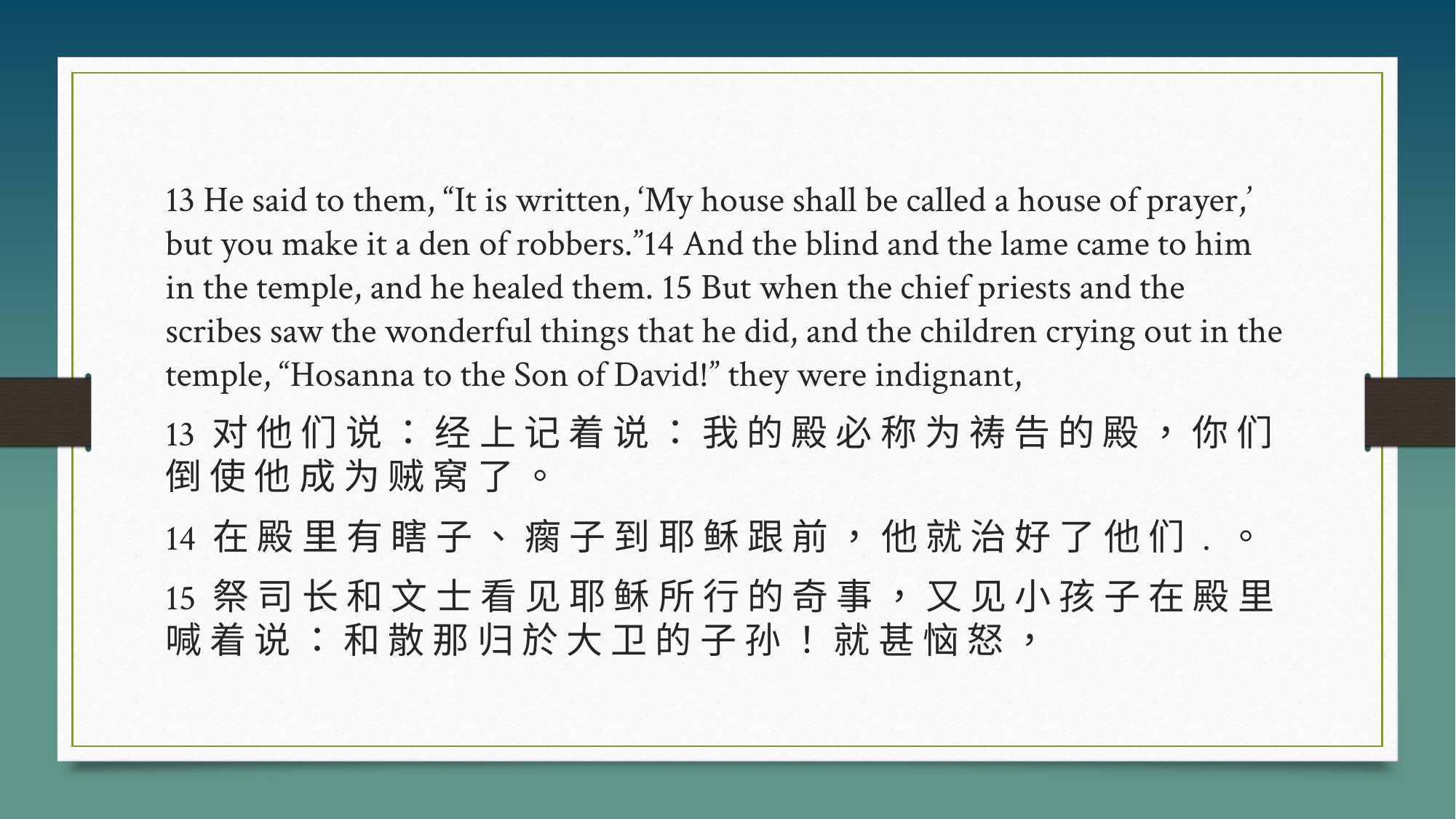

13 He said to them, “It is written, ‘My house shall be called a house of prayer,’ but you make it a den of robbers.”14 And the blind and the lame came to him in the temple, and he healed them. 15 But when the chief priests and the scribes saw the wonderful things that he did, and the children crying out in the temple, “Hosanna to the Son of David!” they were indignant,
13 对 他 们 说 ： 经 上 记 着 说 ： 我 的 殿 必 称 为 祷 告 的 殿 ， 你 们 倒 使 他 成 为 贼 窝 了 。
14 在 殿 里 有 瞎 子 、 瘸 子 到 耶 稣 跟 前 ， 他 就 治 好 了 他 们 . 。
15 祭 司 长 和 文 士 看 见 耶 稣 所 行 的 奇 事 ， 又 见 小 孩 子 在 殿 里 喊 着 说 ： 和 散 那 归 於 大 卫 的 子 孙 ！ 就 甚 恼 怒 ，